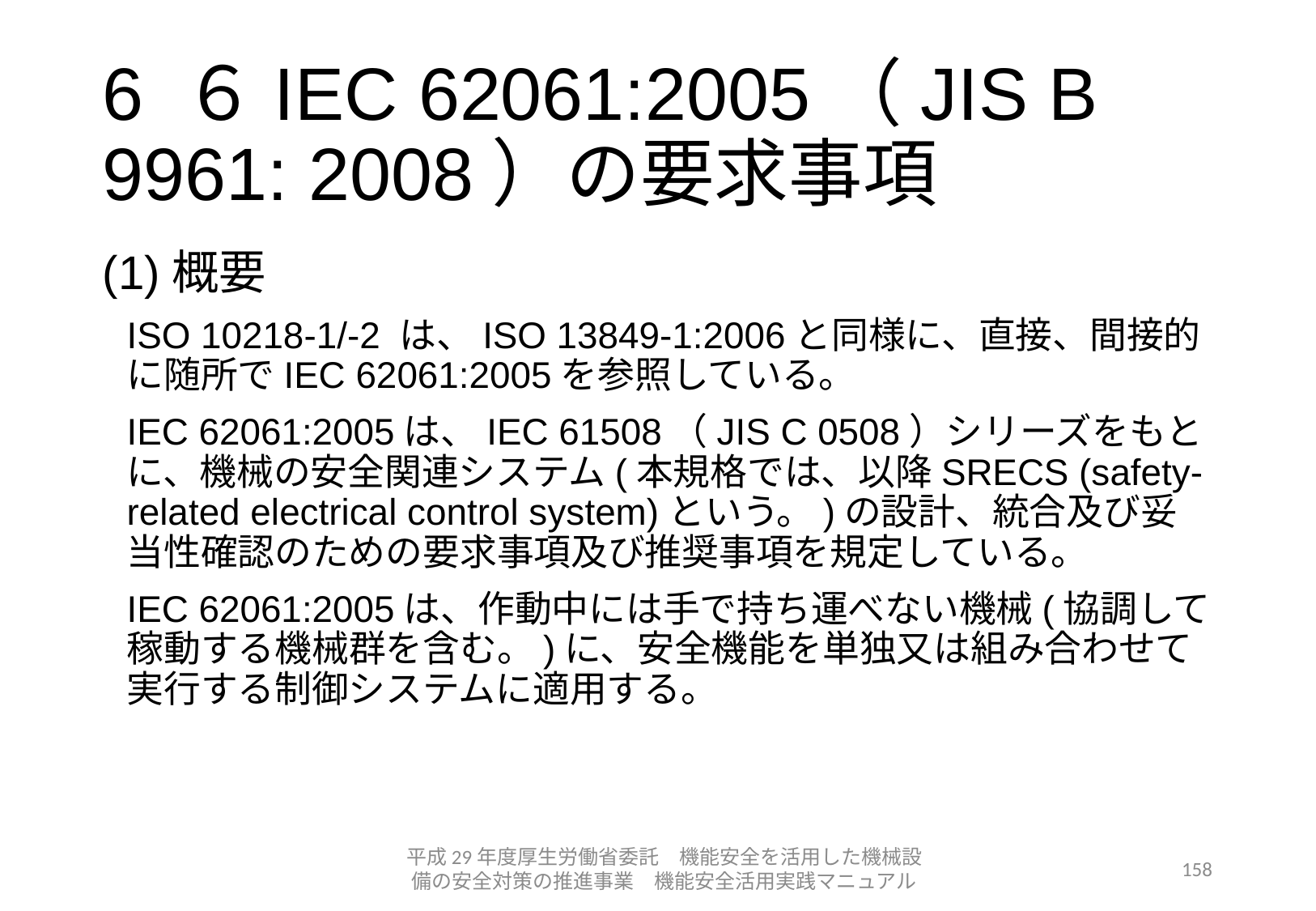

# 6 ６IEC 62061:2005（JIS B 9961: 2008）の要求事項
(1)概要
ISO 10218-1/-2 は、ISO 13849-1:2006と同様に、直接、間接的に随所でIEC 62061:2005を参照している。
IEC 62061:2005は、IEC 61508（JIS C 0508）シリーズをもとに、機械の安全関連システム(本規格では、以降SRECS (safety-related electrical control system)という。)の設計、統合及び妥当性確認のための要求事項及び推奨事項を規定している。
IEC 62061:2005は、作動中には手で持ち運べない機械(協調して稼動する機械群を含む。)に、安全機能を単独又は組み合わせて実行する制御システムに適用する。
平成29年度厚生労働省委託　機能安全を活用した機械設備の安全対策の推進事業　機能安全活用実践マニュアル
158